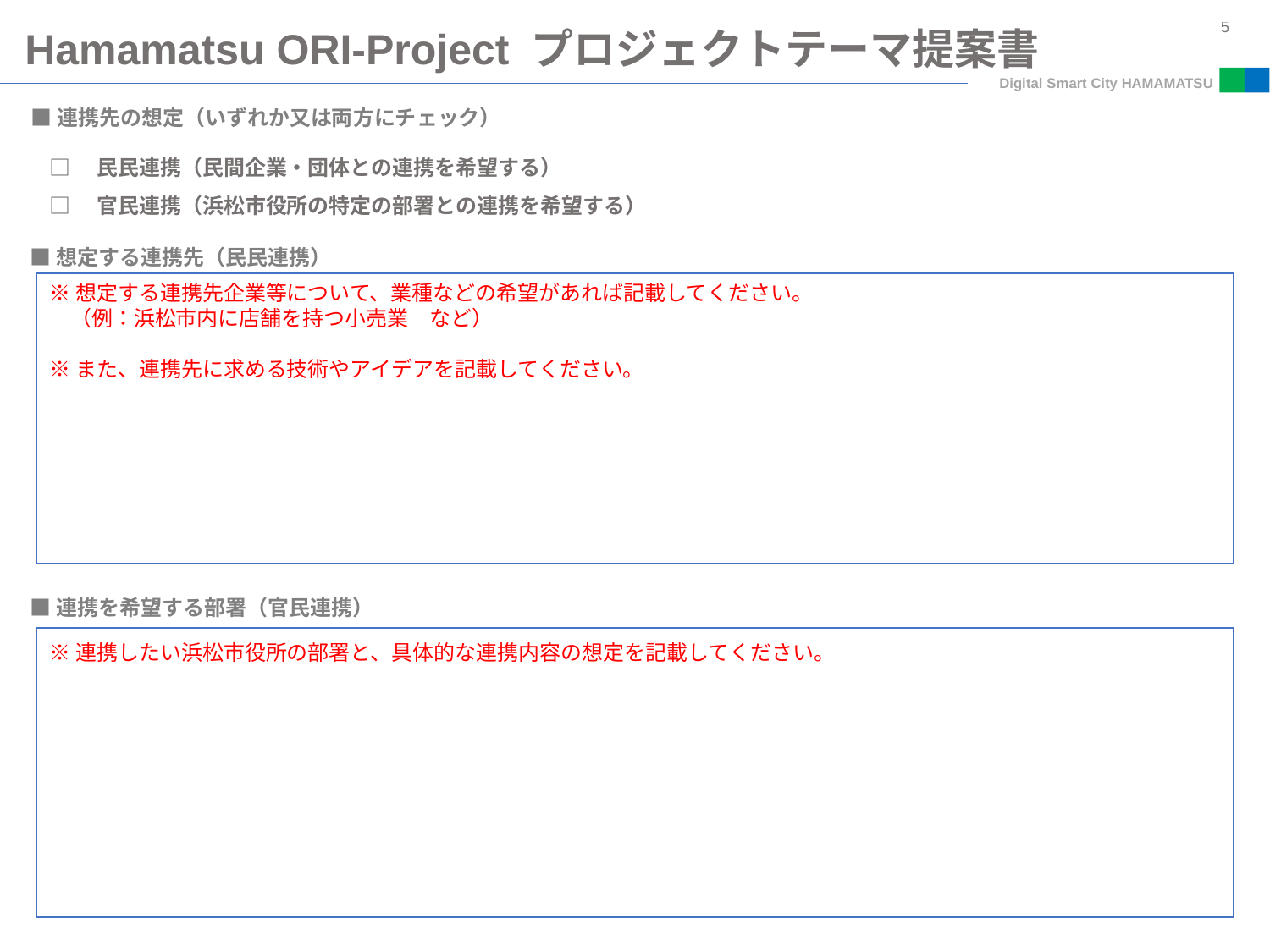

Hamamatsu ORI-Project プロジェクトテーマ提案書
■連携先の想定（いずれか又は両方にチェック）
□　民民連携（民間企業・団体との連携を希望する）
□　官民連携（浜松市役所の特定の部署との連携を希望する）

■想定する連携先（民民連携）
※想定する連携先企業等について、業種などの希望があれば記載してください。
　（例：浜松市内に店舗を持つ小売業　など）

※また、連携先に求める技術やアイデアを記載してください。

■連携を希望する部署（官民連携）
※連携したい浜松市役所の部署と、具体的な連携内容の想定を記載してください。